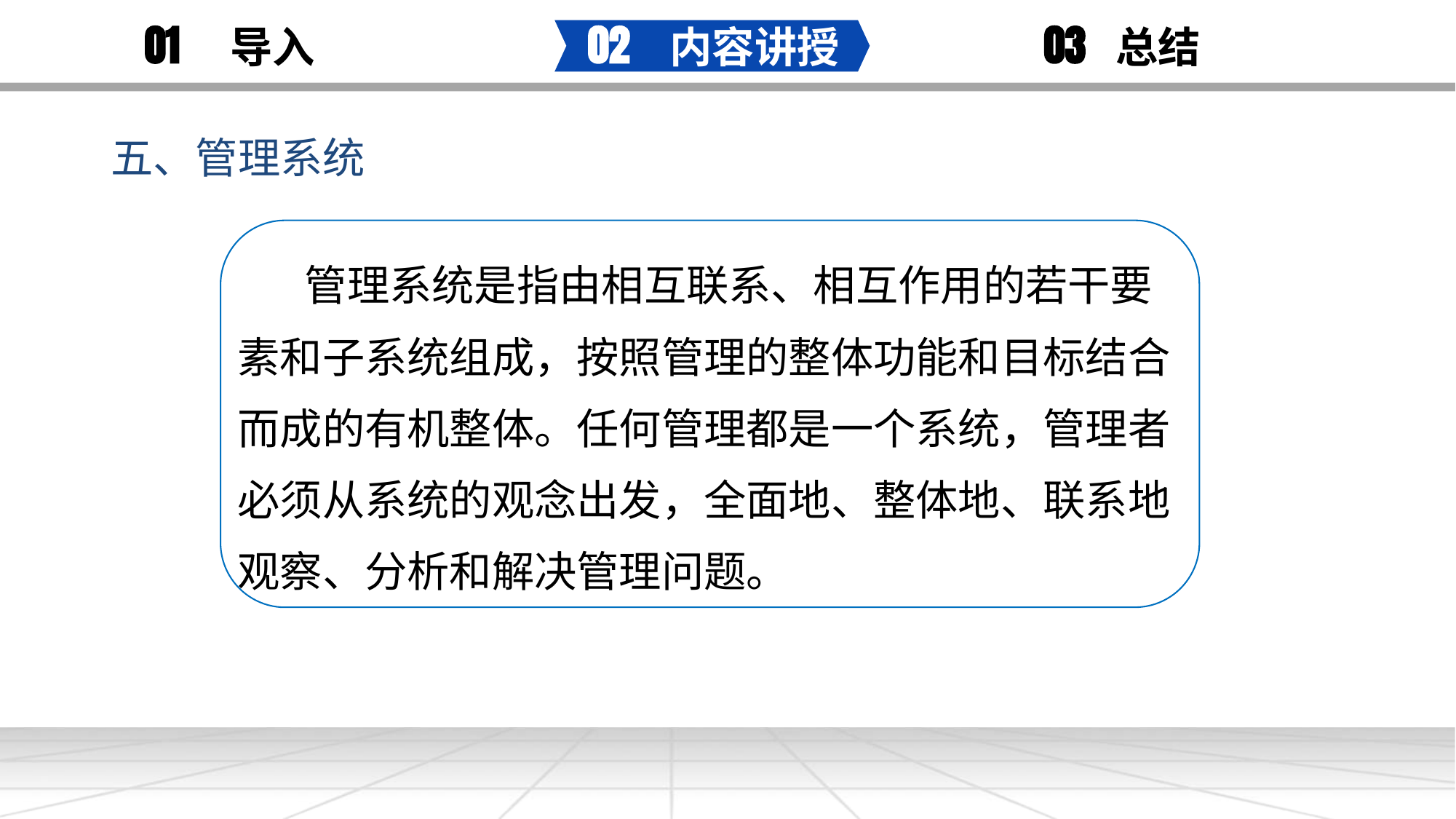

02   内容讲授
03  总结
01    导入

五、管理系统

      管理系统是指由相互联系、相互作用的若干要素和子系统组成，按照管理的整体功能和目标结合而成的有机整体。任何管理都是一个系统，管理者必须从系统的观念出发，全面地、整体地、联系地观察、分析和解决管理问题。